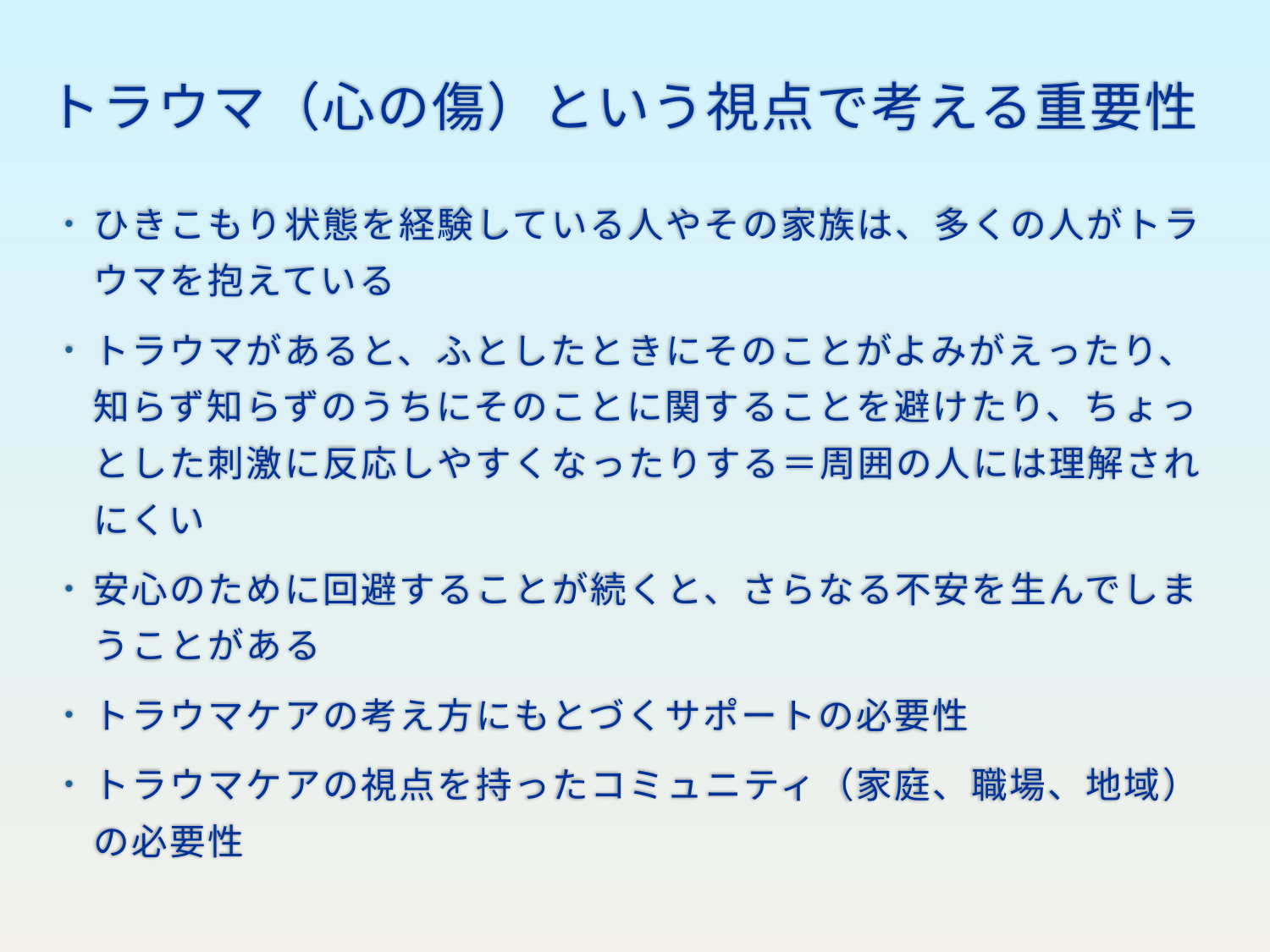

# トラウマ（心の傷）という視点で考える重要性
ひきこもり状態を経験している人やその家族は、多くの人がトラウマを抱えている
トラウマがあると、ふとしたときにそのことがよみがえったり、知らず知らずのうちにそのことに関することを避けたり、ちょっとした刺激に反応しやすくなったりする＝周囲の人には理解されにくい
安心のために回避することが続くと、さらなる不安を生んでしまうことがある
トラウマケアの考え方にもとづくサポートの必要性
トラウマケアの視点を持ったコミュニティ（家庭、職場、地域）の必要性